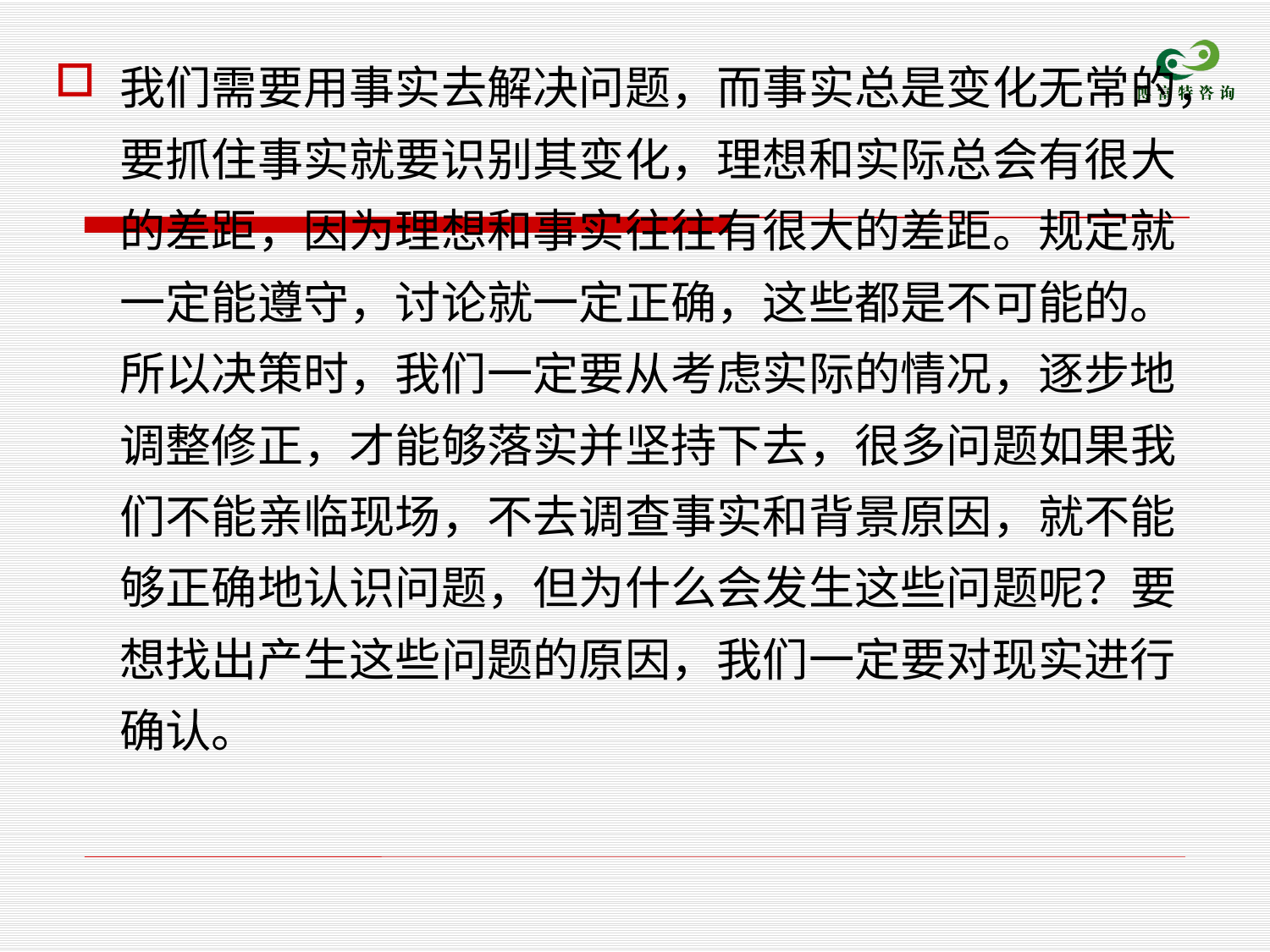

我们需要用事实去解决问题，而事实总是变化无常的，要抓住事实就要识别其变化，理想和实际总会有很大的差距，因为理想和事实往往有很大的差距。规定就一定能遵守，讨论就一定正确，这些都是不可能的。所以决策时，我们一定要从考虑实际的情况，逐步地调整修正，才能够落实并坚持下去，很多问题如果我们不能亲临现场，不去调查事实和背景原因，就不能够正确地认识问题，但为什么会发生这些问题呢？要想找出产生这些问题的原因，我们一定要对现实进行确认。
644